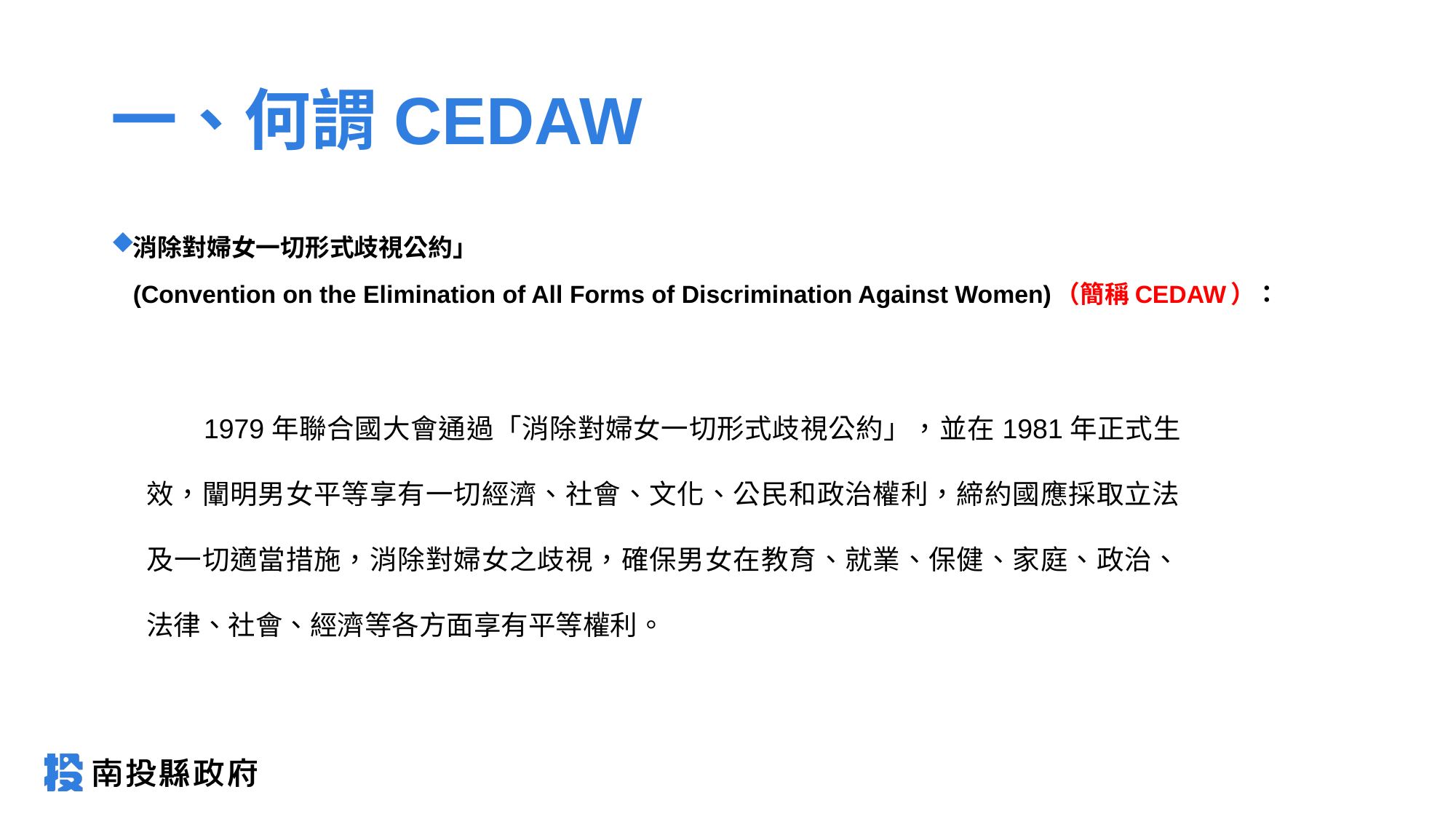

# 一、何謂CEDAW
消除對婦女一切形式歧視公約」
(Convention on the Elimination of All Forms of Discrimination Against Women)（簡稱CEDAW）：

       1979年聯合國大會通過「消除對婦女一切形式歧視公約」，並在1981年正式生效，闡明男女平等享有一切經濟、社會、文化、公民和政治權利，締約國應採取立法及一切適當措施，消除對婦女之歧視，確保男女在教育、就業、保健、家庭、政治、法律、社會、經濟等各方面享有平等權利。